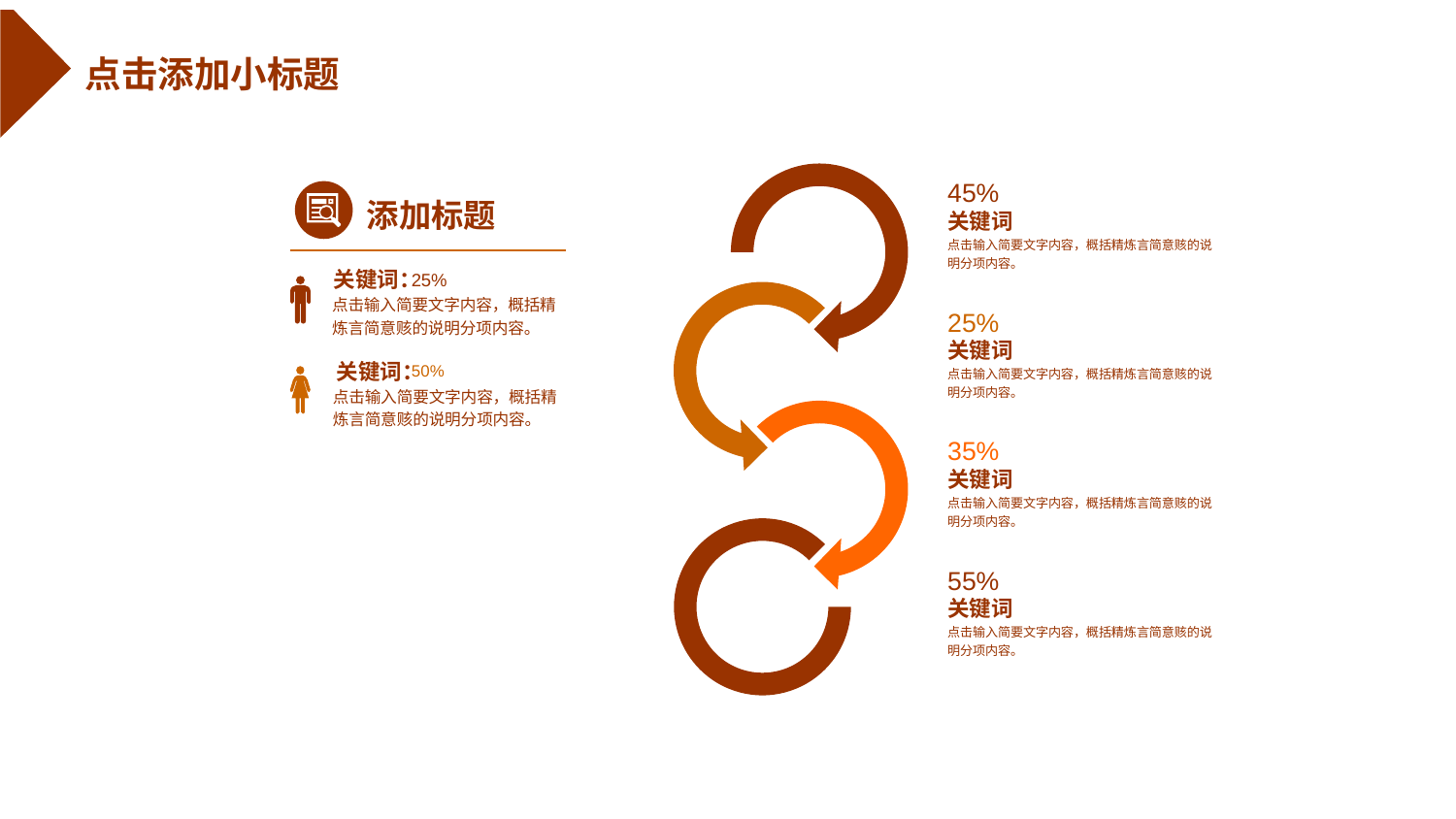

点击添加小标题

45%
关键词
点击输入简要文字内容，概括精炼言简意赅的说明分项内容。

25%
关键词
点击输入简要文字内容，概括精炼言简意赅的说明分项内容。

35%
关键词
点击输入简要文字内容，概括精炼言简意赅的说明分项内容。

55%
关键词
点击输入简要文字内容，概括精炼言简意赅的说明分项内容。

添加标题
关键词：
25%

点击输入简要文字内容，概括精炼言简意赅的说明分项内容。
关键词：
50%

点击输入简要文字内容，概括精炼言简意赅的说明分项内容。